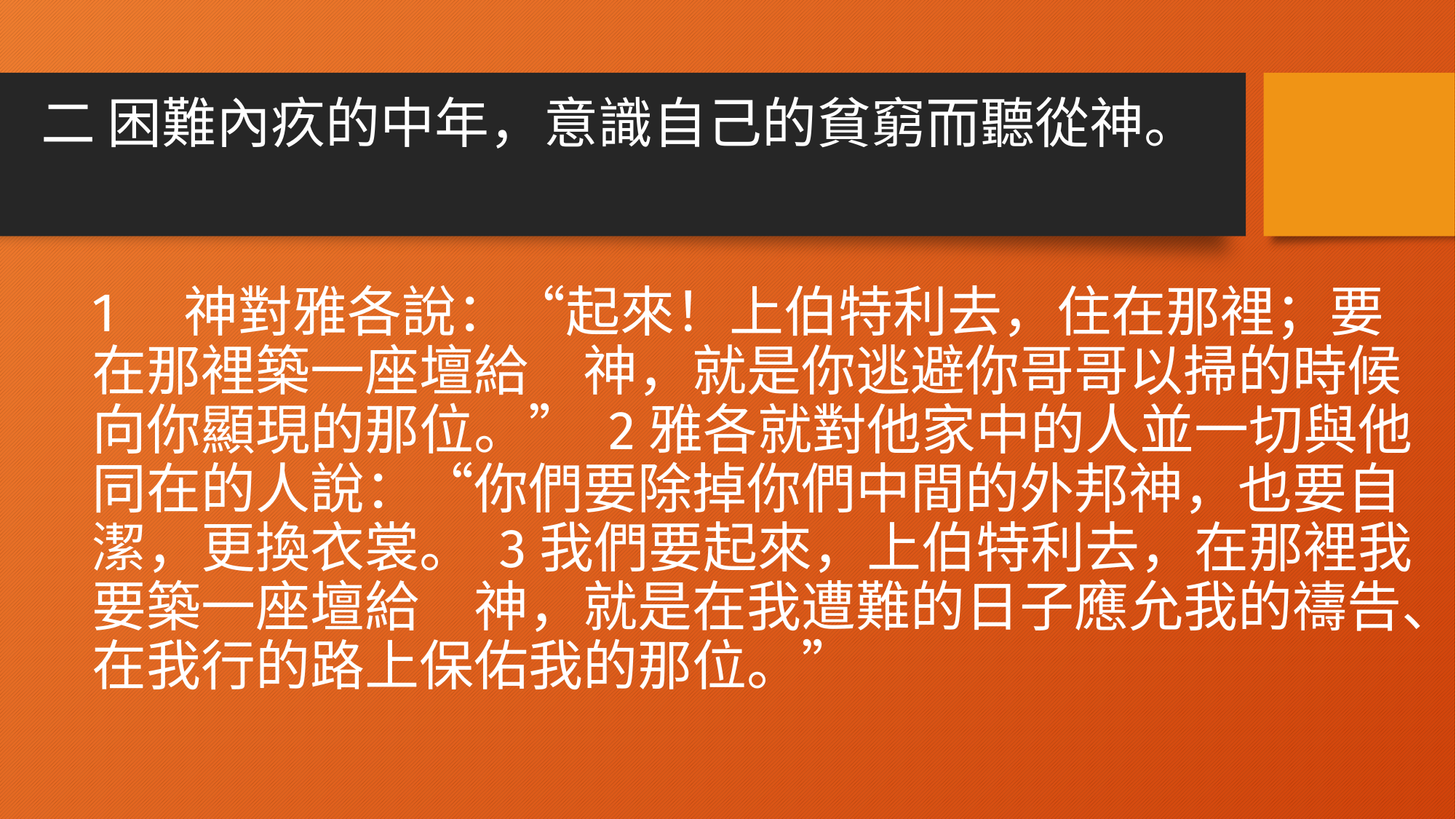

# 二 困難內疚的中年，意識自己的貧窮而聽從神。
1　神對雅各說：“起來！上伯特利去，住在那裡；要在那裡築一座壇給　神，就是你逃避你哥哥以掃的時候向你顯現的那位。” 2雅各就對他家中的人並一切與他同在的人說：“你們要除掉你們中間的外邦神，也要自潔，更換衣裳。 3我們要起來，上伯特利去，在那裡我要築一座壇給　神，就是在我遭難的日子應允我的禱告、在我行的路上保佑我的那位。”